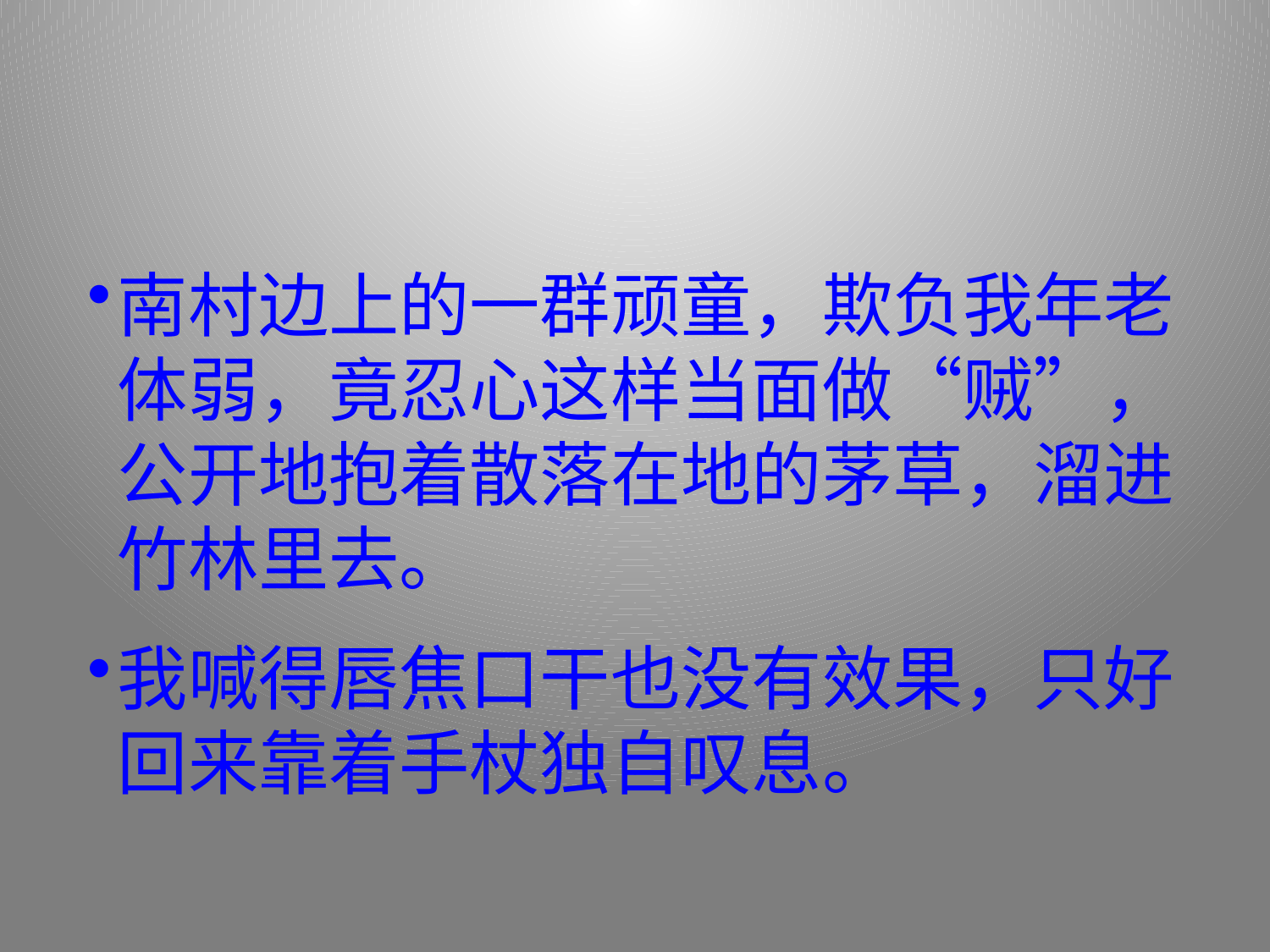

南村边上的一群顽童，欺负我年老体弱，竟忍心这样当面做“贼”，公开地抱着散落在地的茅草，溜进竹林里去。
我喊得唇焦口干也没有效果，只好回来靠着手杖独自叹息。